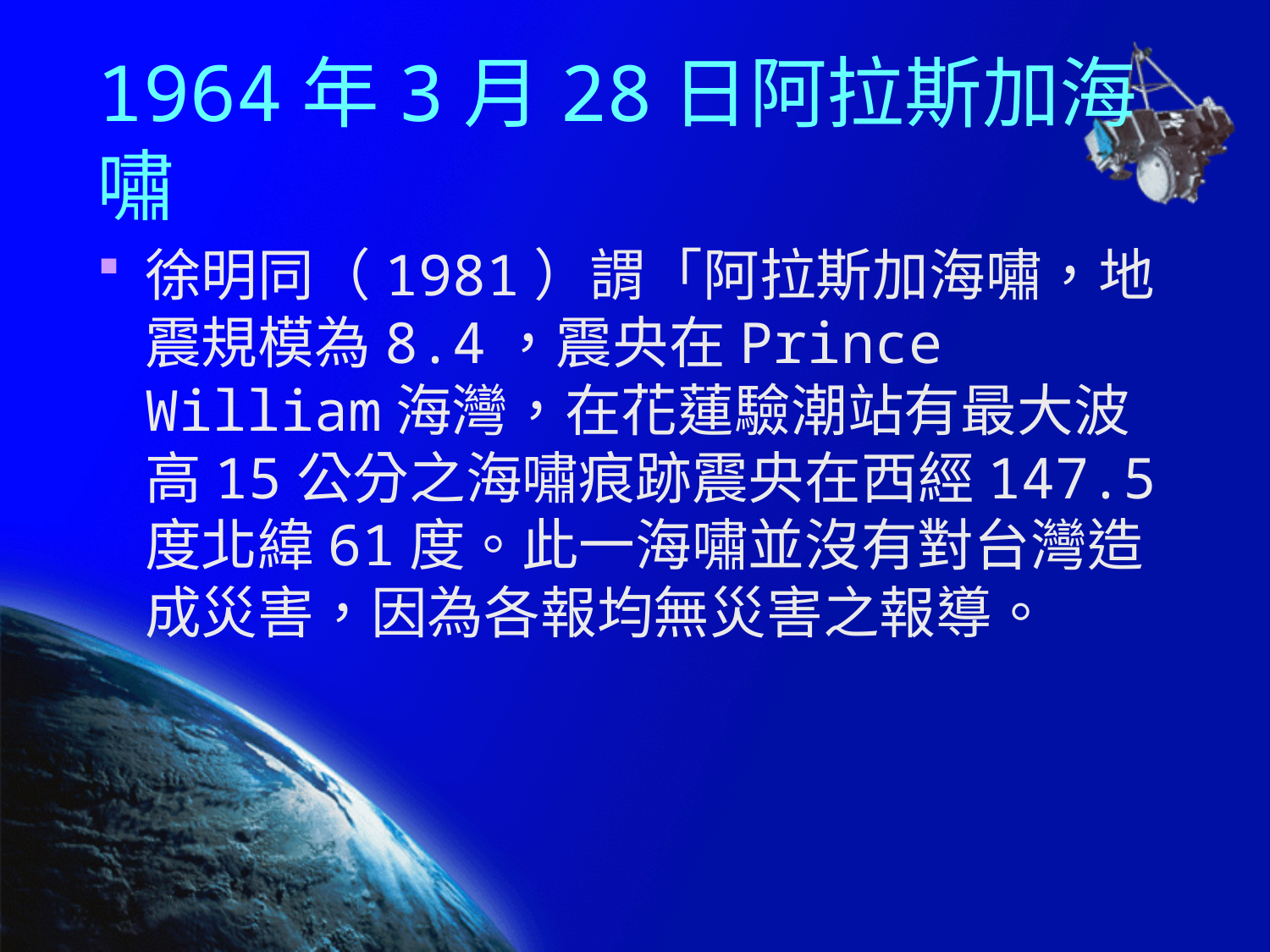

# 1964年3月28日阿拉斯加海嘯
徐明同（1981）謂「阿拉斯加海嘯，地震規模為8.4，震央在Prince William海灣，在花蓮驗潮站有最大波高15公分之海嘯痕跡震央在西經147.5度北緯61度。此一海嘯並沒有對台灣造成災害，因為各報均無災害之報導。